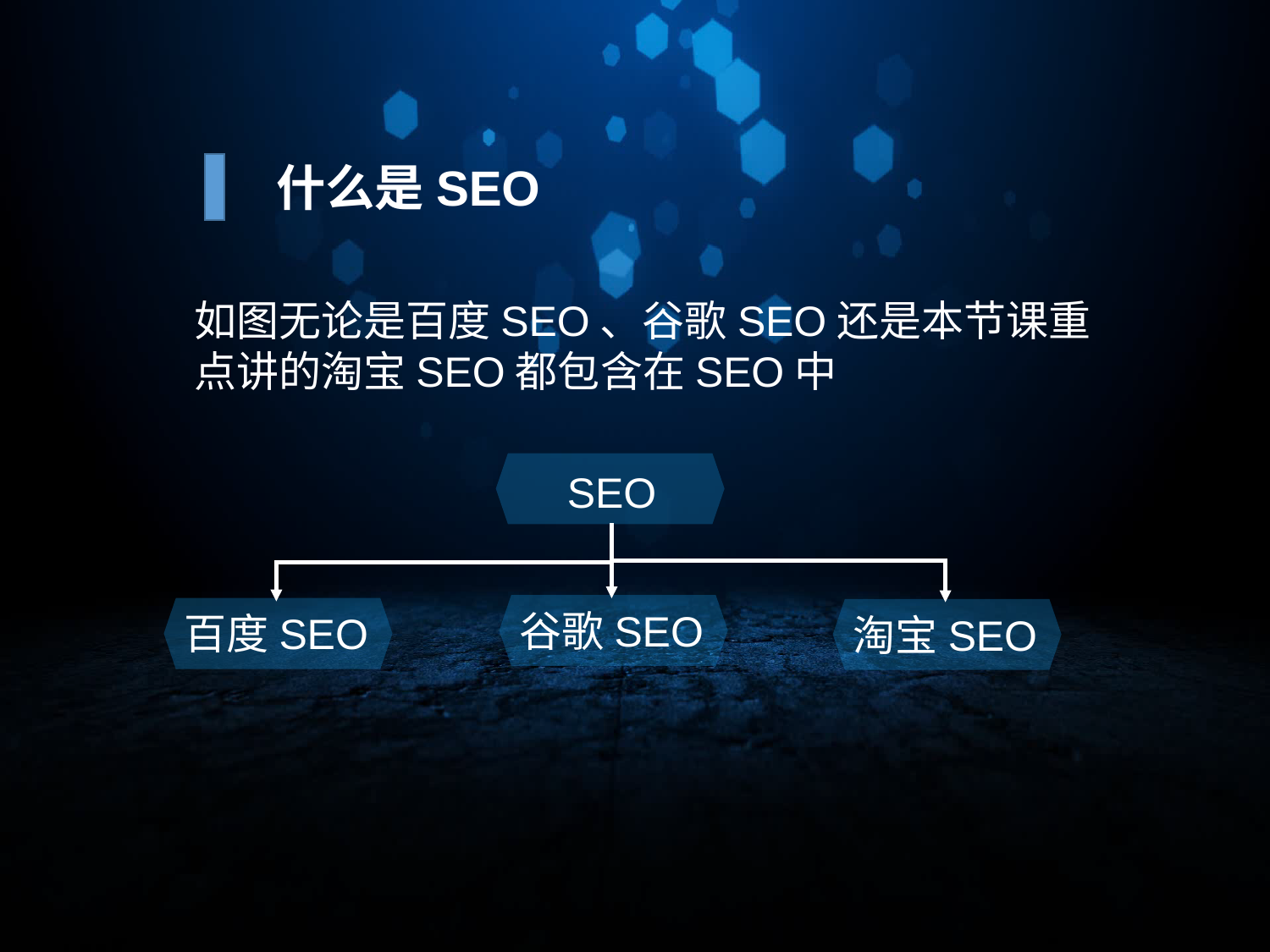

什么是SEO

如图无论是百度SEO、谷歌SEO还是本节课重点讲的淘宝SEO都包含在SEO中

SEO

谷歌SEO

百度SEO
淘宝SEO